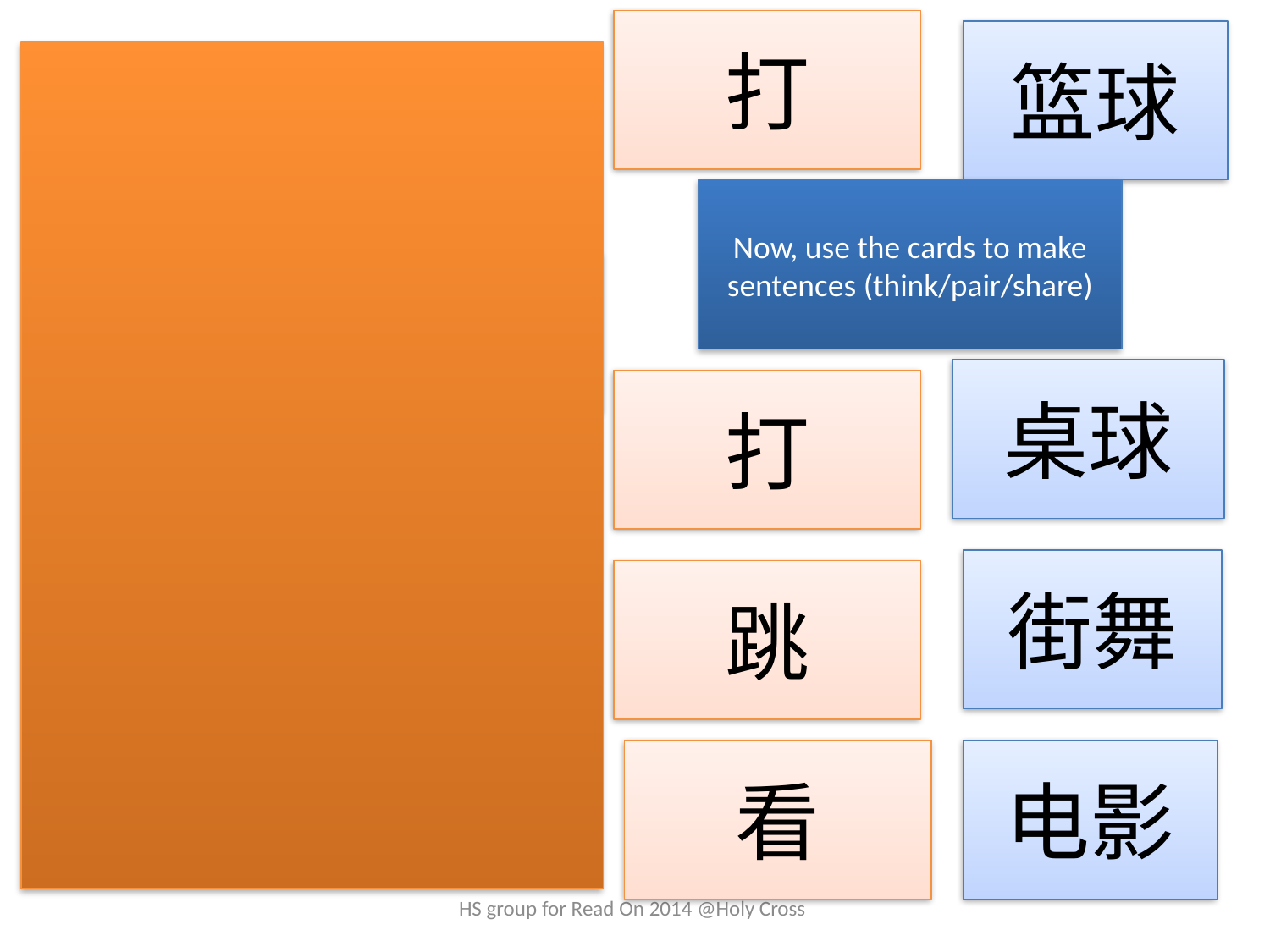

打
篮球

高手
gāoshǒu
Now, use the cards to make sentences (think/pair/share)
成为
chéngwei
桌球
打
加入
jiārù
街舞
跳
社团
shètuán
看
电影
HS group for Read On 2014 @Holy Cross